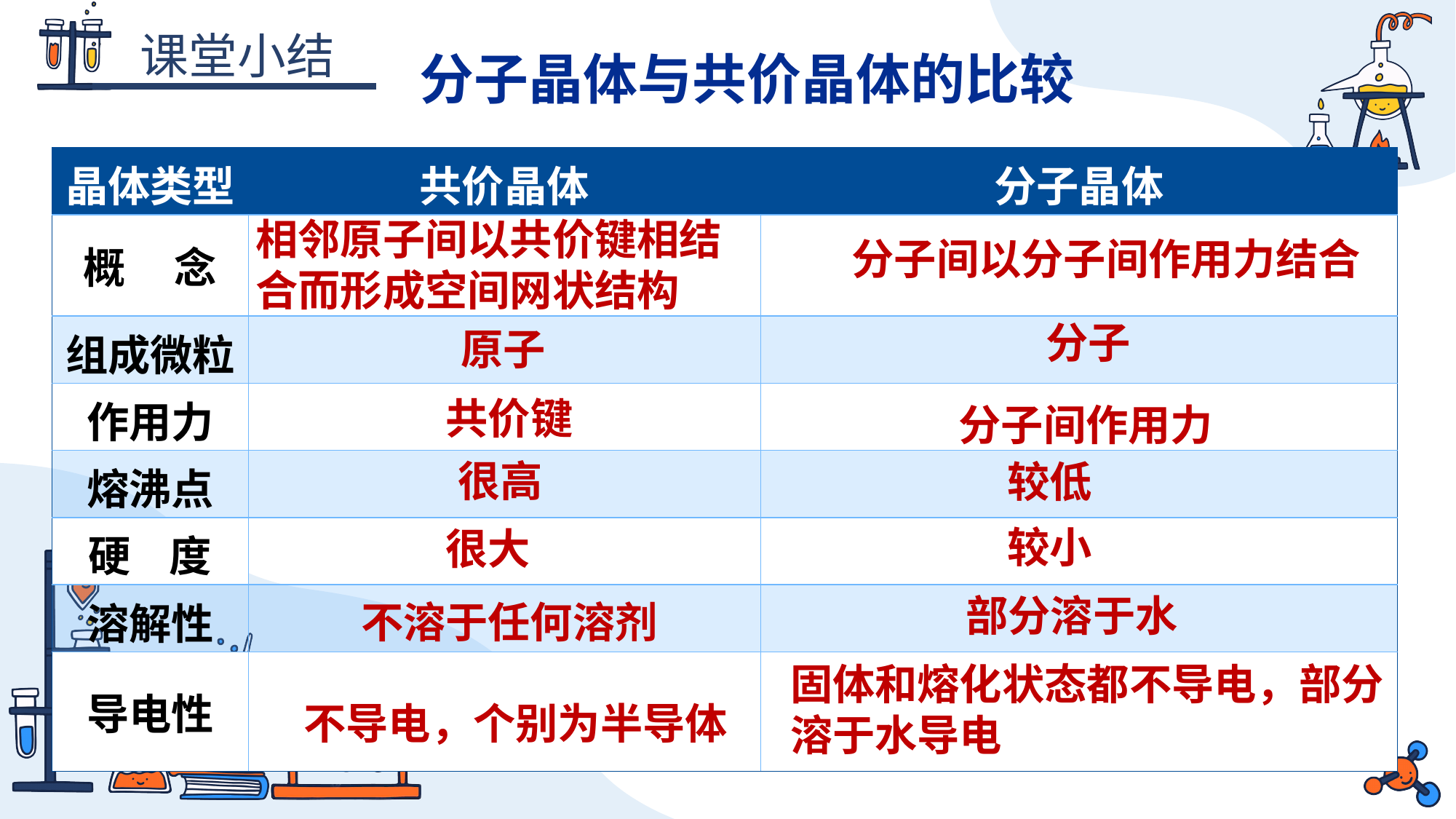

分子晶体与共价晶体的比较
| 晶体类型 | 共价晶体 | 分子晶体 |
| --- | --- | --- |
| 概 念 |  |  |
| 组成微粒 |  |  |
| 作用力 |  |  |
| 熔沸点 |  |  |
| 硬 度 |  |  |
| 溶解性 |  |  |
| 导电性 |  |  |
相邻原子间以共价键相结合而形成空间网状结构
分子间以分子间作用力结合
分子
原子
共价键
分子间作用力
很高
较低
较小
很大
部分溶于水
不溶于任何溶剂
固体和熔化状态都不导电，部分溶于水导电
不导电，个别为半导体